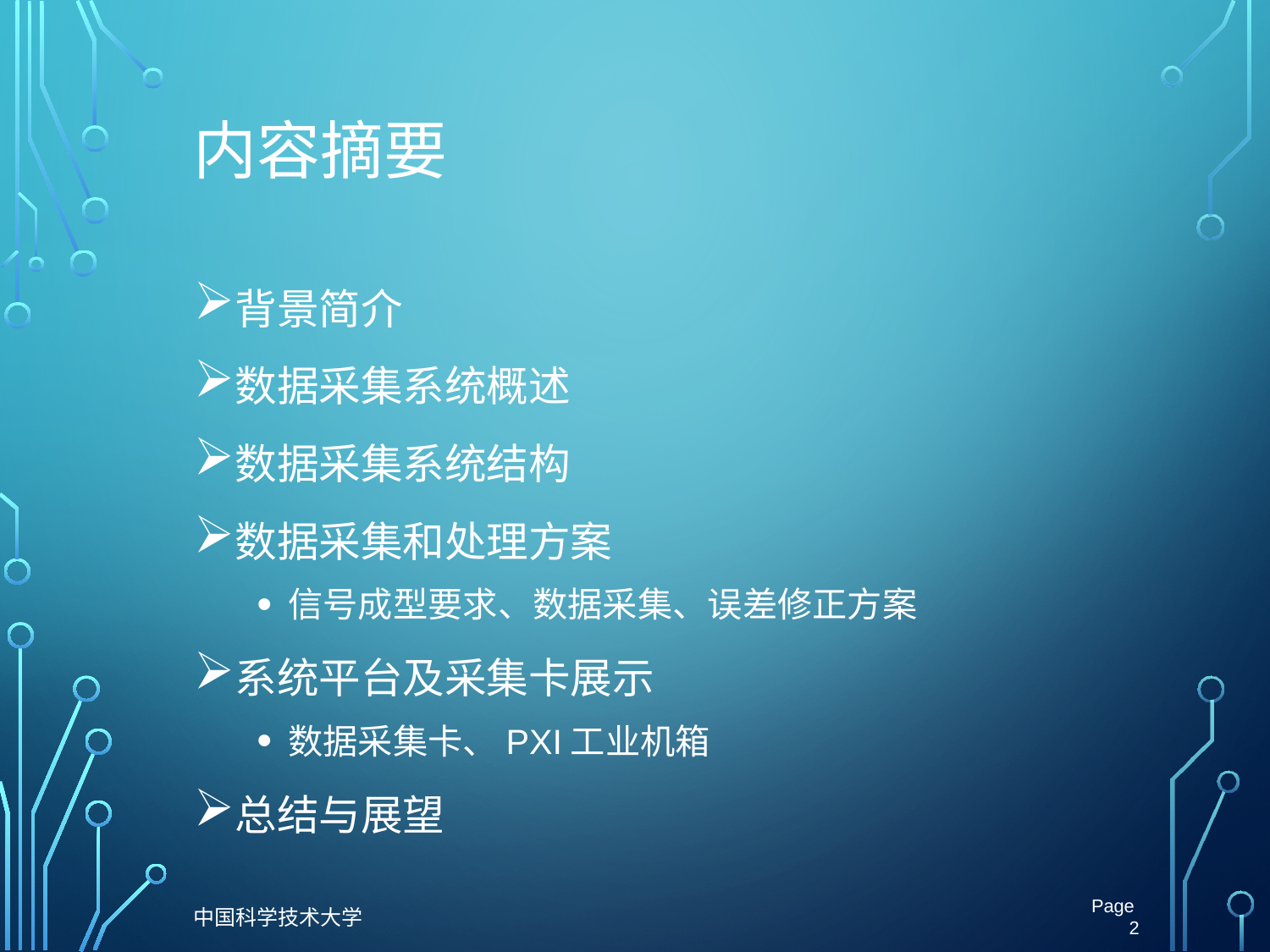

# 内容摘要
背景简介
数据采集系统概述
数据采集系统结构
数据采集和处理方案
信号成型要求、数据采集、误差修正方案
系统平台及采集卡展示
数据采集卡、PXI工业机箱
总结与展望
Page 2
中国科学技术大学